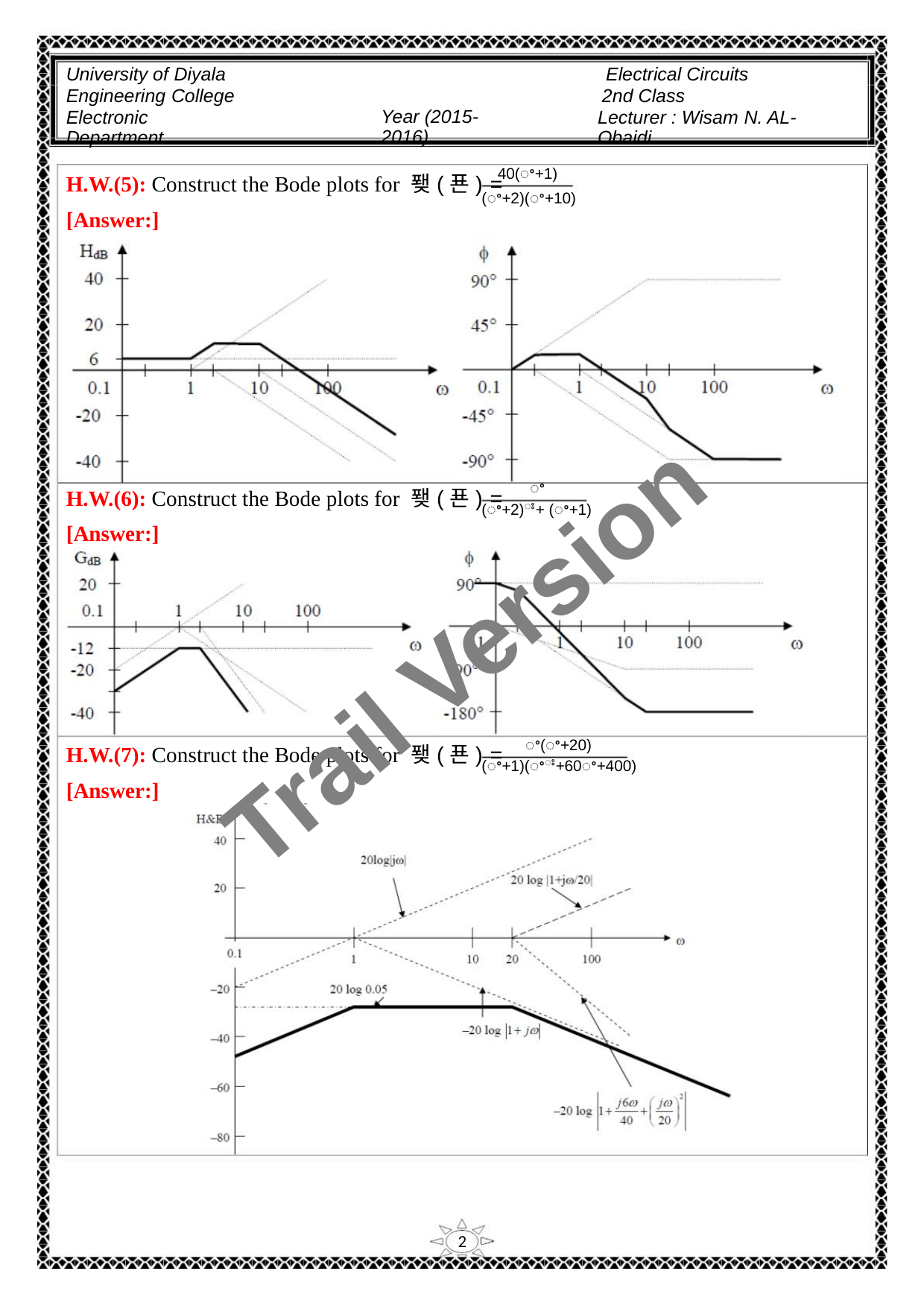

University of Diyala
Engineering College
Electronic Department
Electrical Circuits
2nd Class
Lecturer : Wisam N. AL-Obaidi
Year (2015-2016)
40(ꢀ+1)
H.W.(5): Construct the Bode plots for 퐺(푠) =
(ꢀ+2)(ꢀ+10)
[Answer:]
ꢀ
H.W.(6): Construct the Bode plots for 퐺(푠) =
(ꢀ+2)ꢁ+ (ꢀ+1)
[Answer:]
Trail Version
Trail Version
Trail Version
Trail Version
Trail Version
Trail Version
Trail Version
Trail Version
Trail Version
Trail Version
Trail Version
Trail Version
Trail Version
ꢀ(ꢀ+20)
H.W.(7): Construct the Bode plots for 퐺(푠) =
(ꢀ+1)(ꢀꢁ+60ꢀ+400)
[Answer:]
2